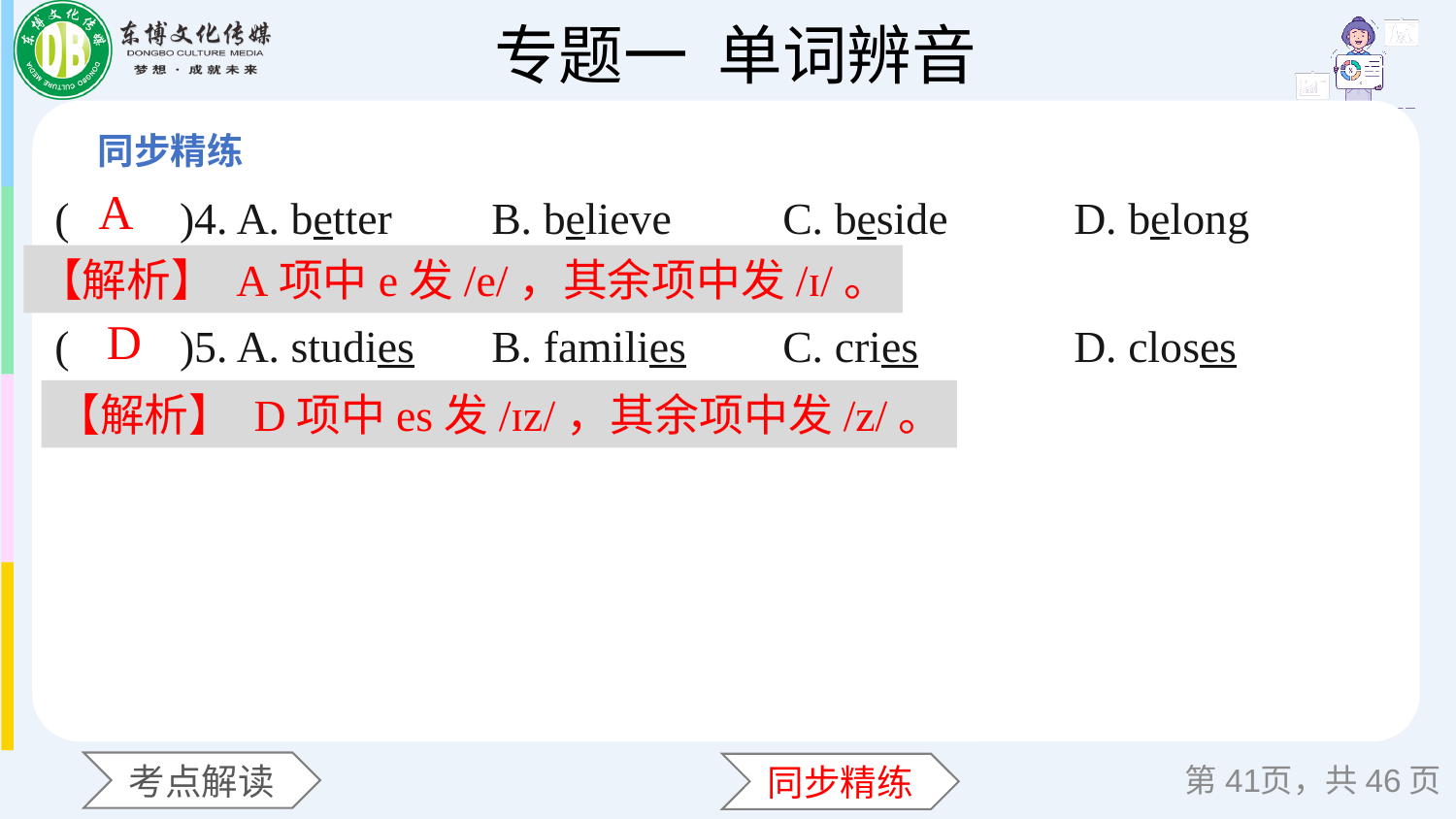

(　　)4. A. better	B. believe	C. beside	D. belong

(　　)5. A. studies	B. families	C. cries		D. closes

A
【解析】 A项中e发/e/，其余项中发/ɪ/。
D
【解析】 D项中es发/ɪz/，其余项中发/z/。
第41页，共46页